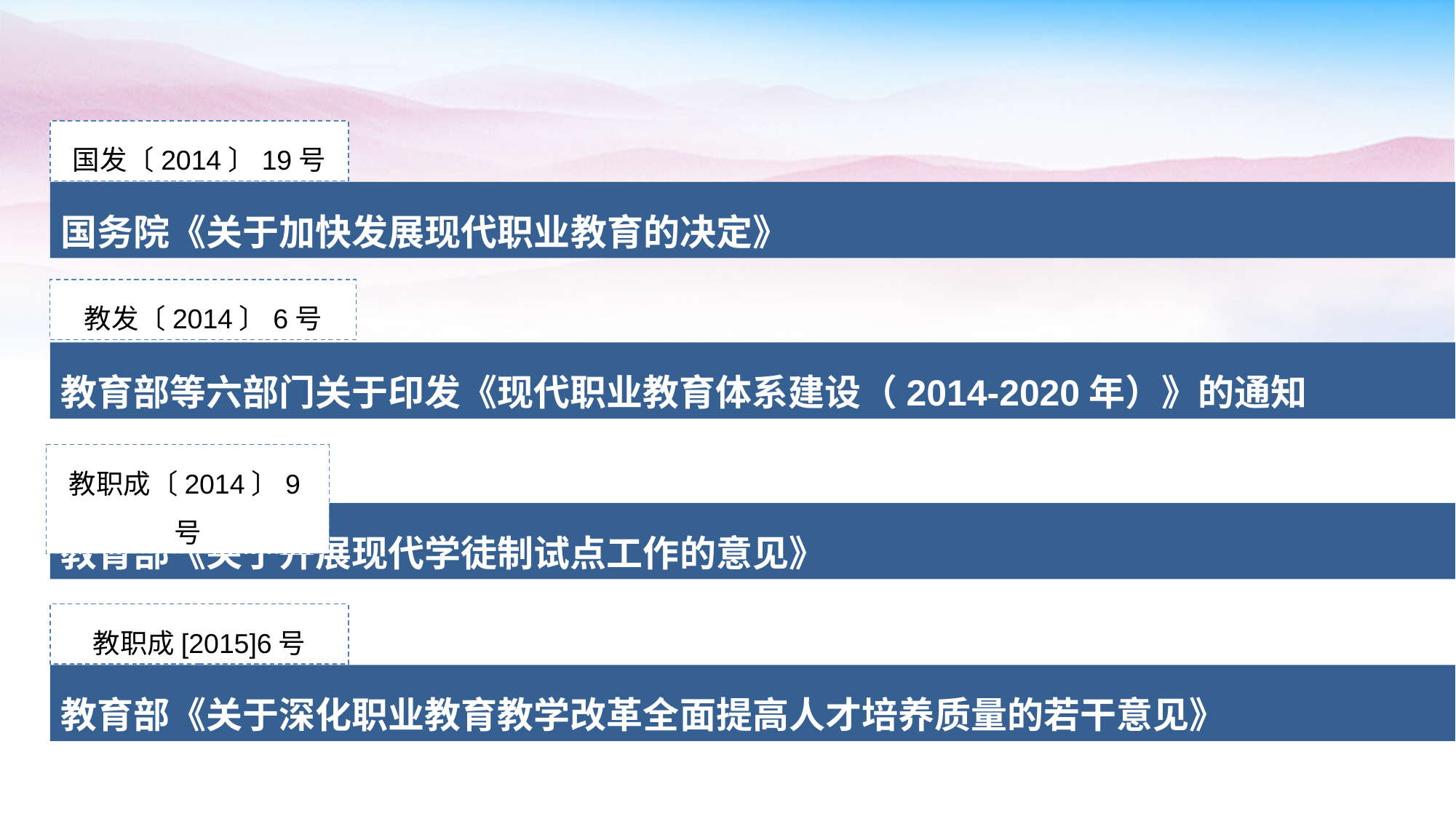

国发〔2014〕19号
国务院《关于加快发展现代职业教育的决定》
教发〔2014〕6号
教育部等六部门关于印发《现代职业教育体系建设（2014-2020年）》的通知
教职成〔2014〕9号
教育部《关于开展现代学徒制试点工作的意见》
教职成[2015]6号
教育部《关于深化职业教育教学改革全面提高人才培养质量的若干意见》